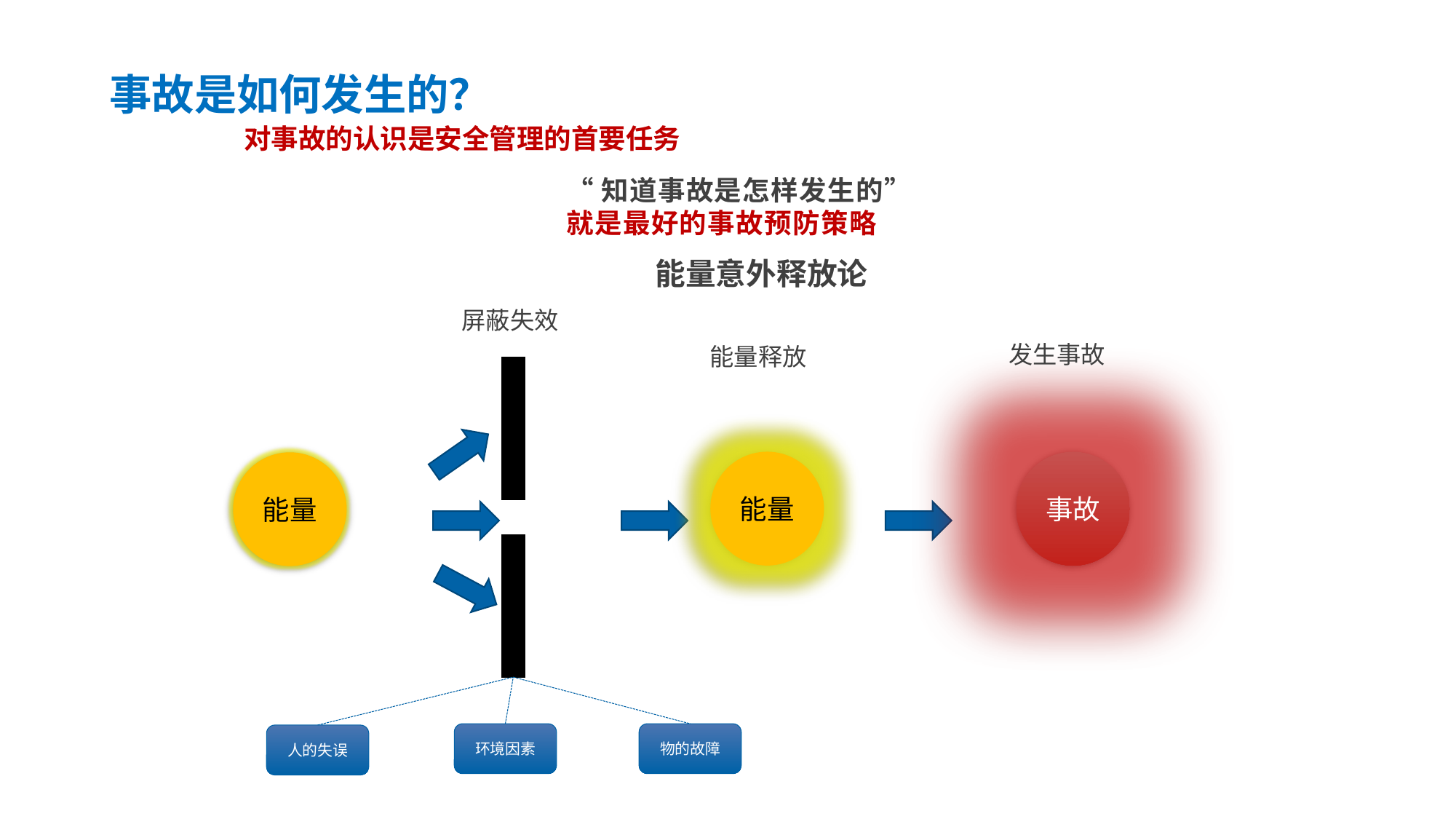

能量意外释放论

对事故的认识是安全管理的首要任务
事故是如何发生的？
“知道事故是怎样发生的”
就是最好的事故预防策略
能量意外释放论
屏蔽失效
发生事故
能量释放

能量
事故
能量

环境因素
物的故障
人的失误